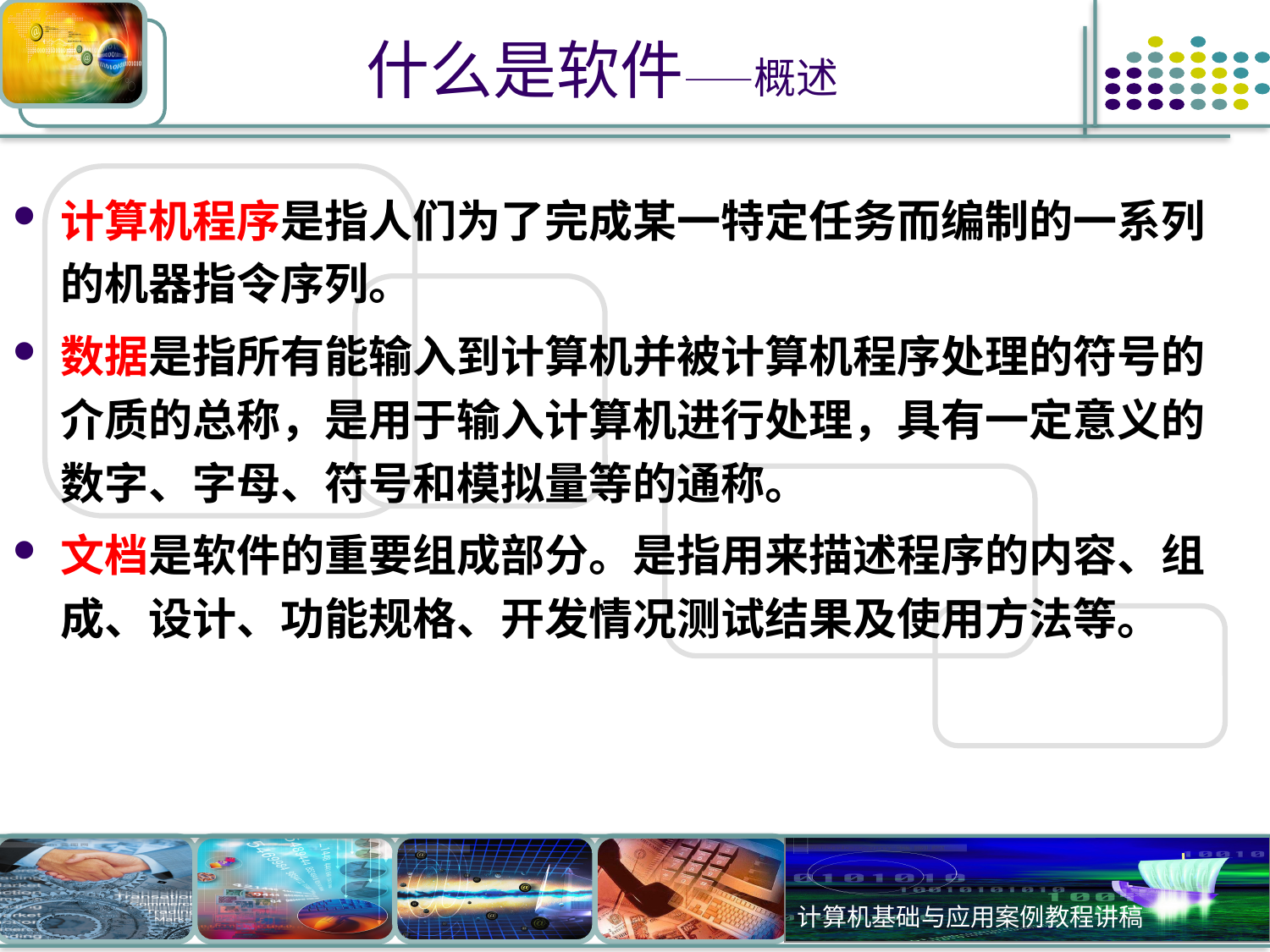

# 什么是软件——概述
计算机程序是指人们为了完成某一特定任务而编制的一系列的机器指令序列。
数据是指所有能输入到计算机并被计算机程序处理的符号的介质的总称，是用于输入计算机进行处理，具有一定意义的数字、字母、符号和模拟量等的通称。
文档是软件的重要组成部分。是指用来描述程序的内容、组成、设计、功能规格、开发情况测试结果及使用方法等。